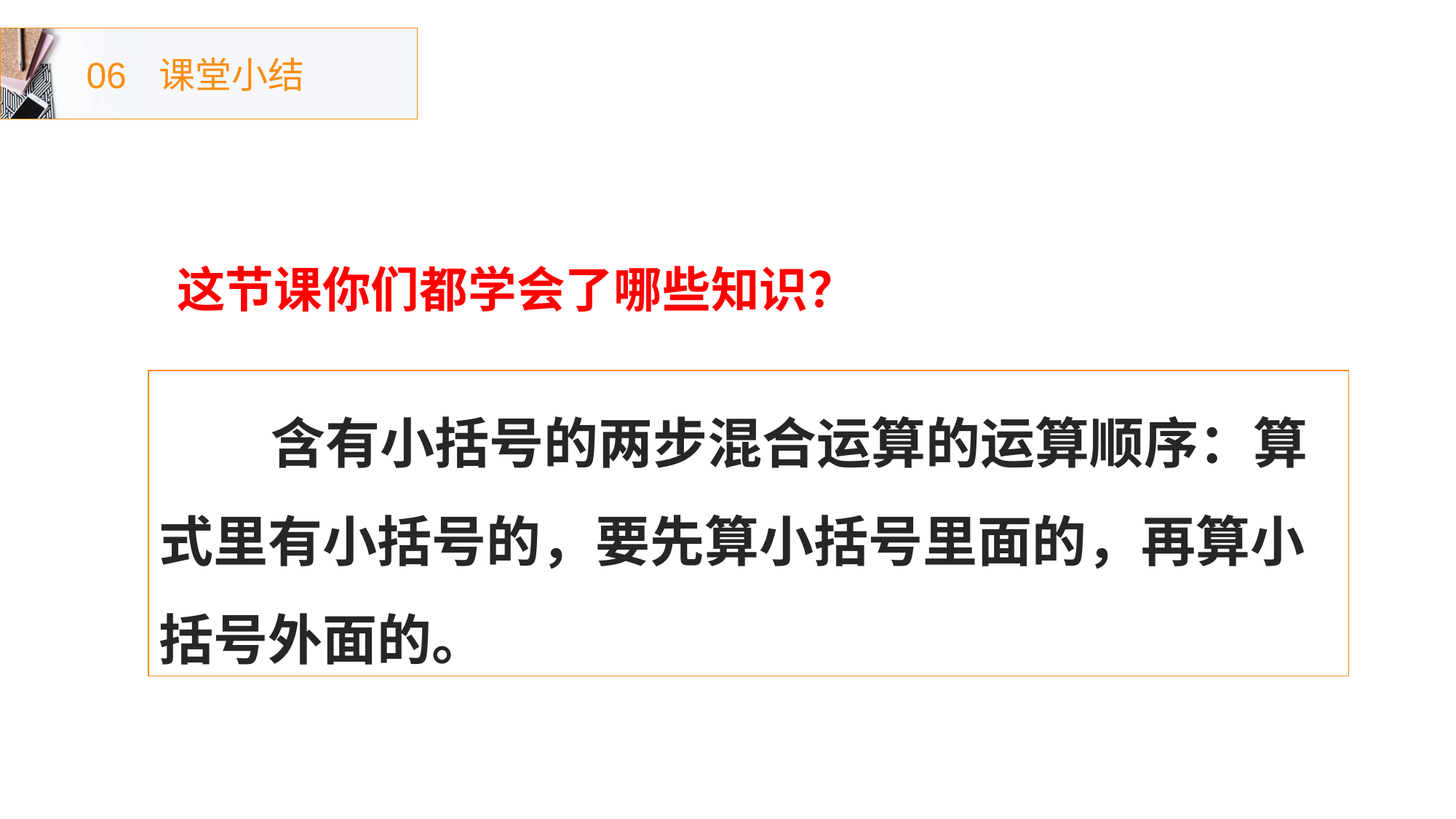

06
课堂小结
这节课你们都学会了哪些知识？
        含有小括号的两步混合运算的运算顺序：算式里有小括号的，要先算小括号里面的，再算小括号外面的。